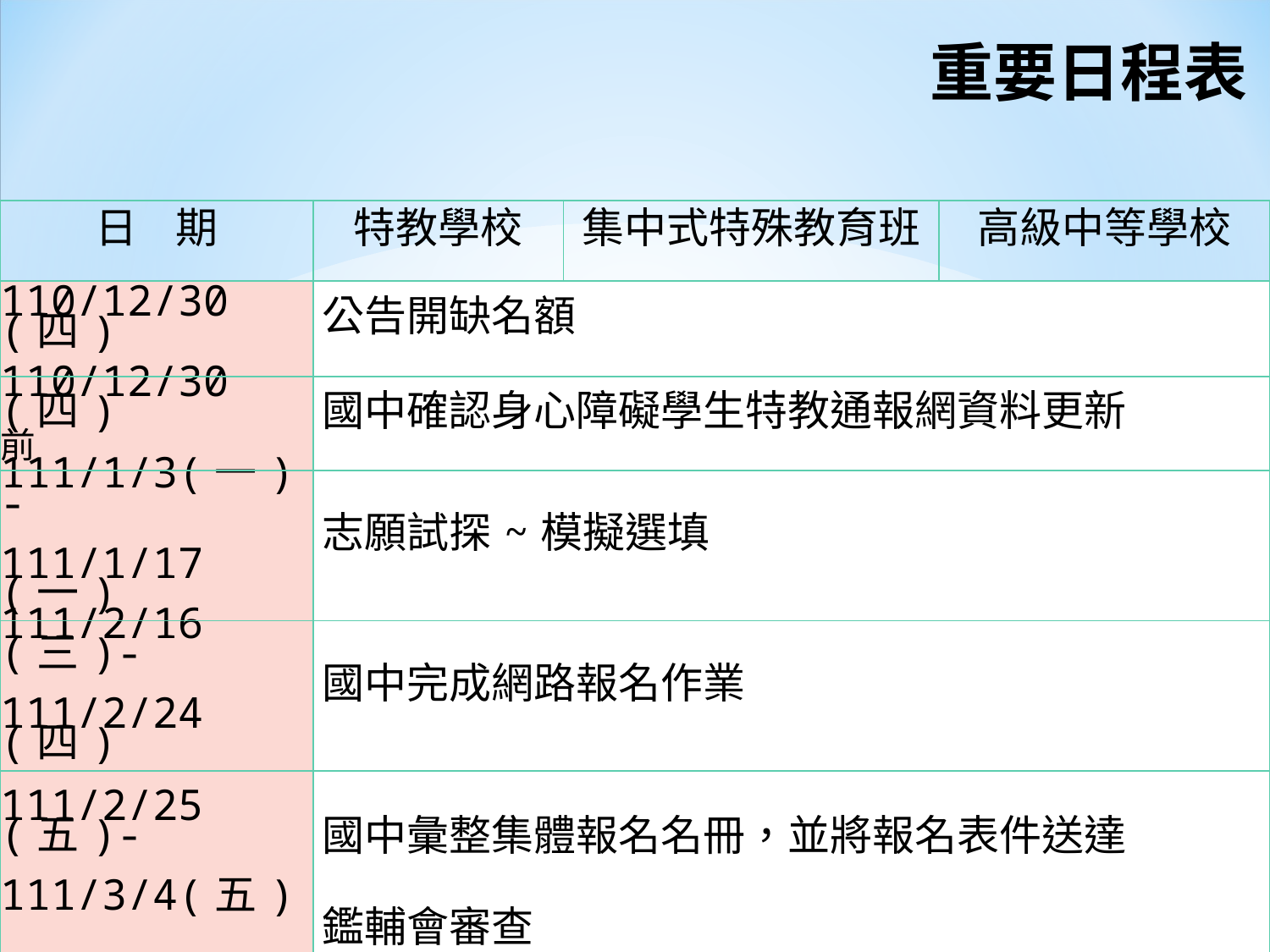

# 重要日程表
| 日 期 | 特教學校 | 集中式特殊教育班 | 高級中等學校 |
| --- | --- | --- | --- |
| 110/12/30(四) | 公告開缺名額 |  |  |
| 110/12/30(四) 前 | 國中確認身心障礙學生特教通報網資料更新 |  |  |
| 111/1/3(一)- 111/1/17(一) | 志願試探~模擬選填 |  |  |
| 111/2/16(三)- 111/2/24(四) | 國中完成網路報名作業 |  |  |
| 111/2/25(五)- 111/3/4(五) | 國中彙整集體報名名冊，並將報名表件送達 鑑輔會審查 |  |  |